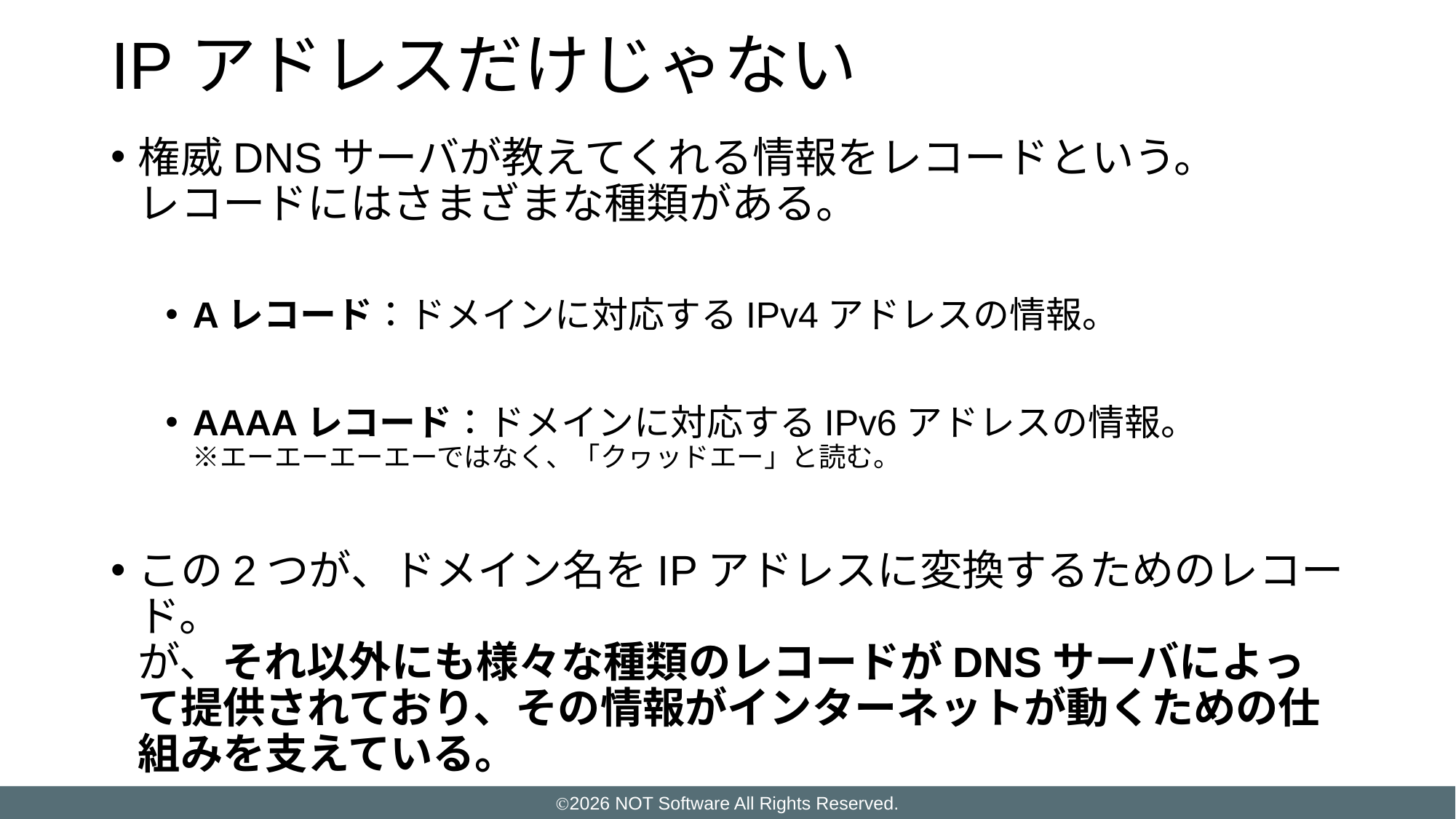

# IPアドレスだけじゃない
権威DNSサーバが教えてくれる情報をレコードという。
レコードにはさまざまな種類がある。

Aレコード：ドメインに対応するIPv4アドレスの情報。

AAAAレコード：ドメインに対応するIPv6アドレスの情報。
※エーエーエーエーではなく、「クヮッドエー」と読む。

この2つが、ドメイン名をIPアドレスに変換するためのレコード。
が、それ以外にも様々な種類のレコードがDNSサーバによって提供されており、その情報がインターネットが動くための仕組みを支えている。